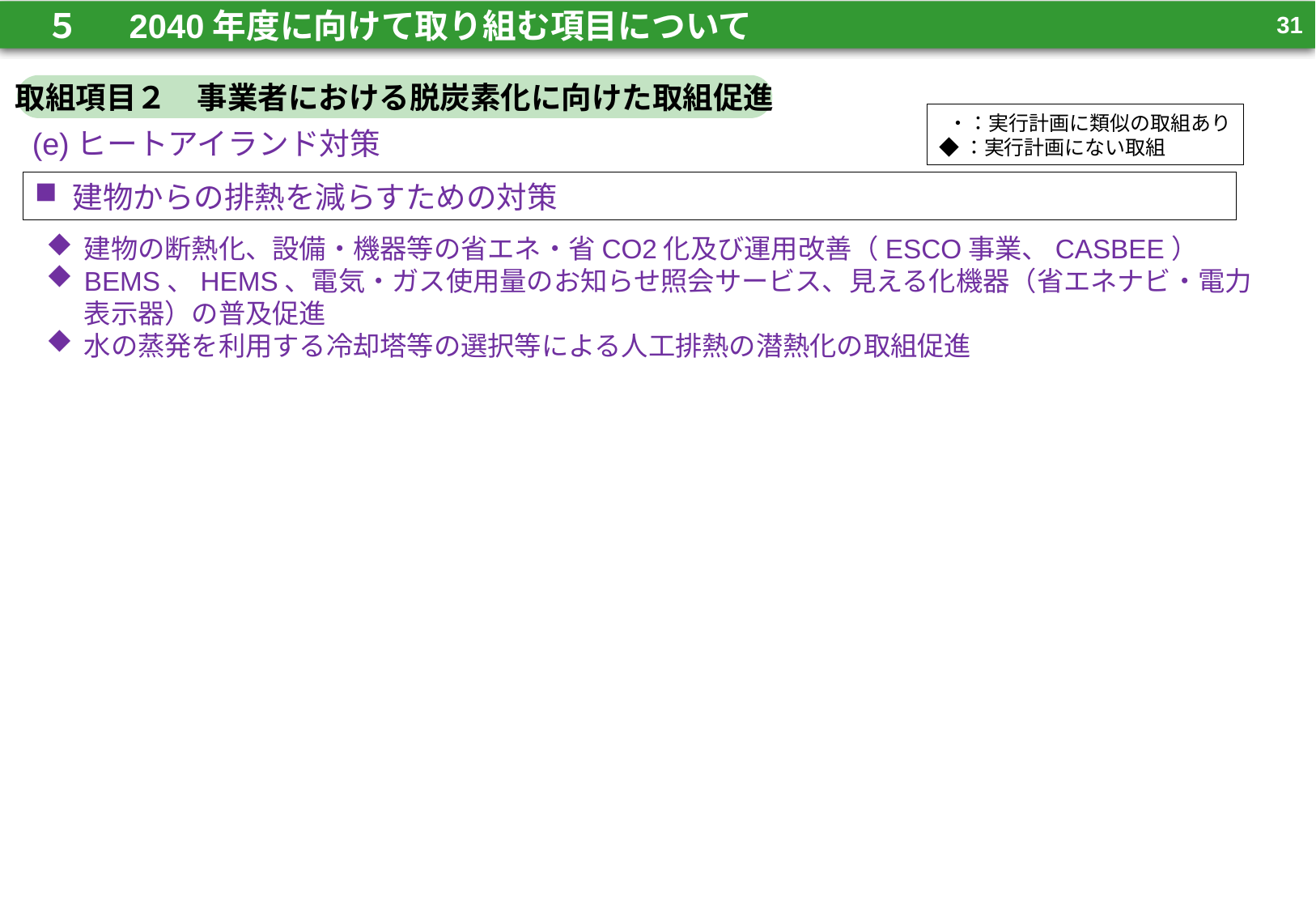

31
　５　 2040年度に向けて取り組む項目について
31
取組項目２　事業者における脱炭素化に向けた取組促進
 ・：実行計画に類似の取組あり
◆：実行計画にない取組
(e)ヒートアイランド対策
建物からの排熱を減らすための対策
建物の断熱化、設備・機器等の省エネ・省CO2化及び運用改善（ESCO事業、CASBEE）
BEMS、HEMS、電気・ガス使用量のお知らせ照会サービス、見える化機器（省エネナビ・電力表示器）の普及促進
水の蒸発を利用する冷却塔等の選択等による人工排熱の潜熱化の取組促進